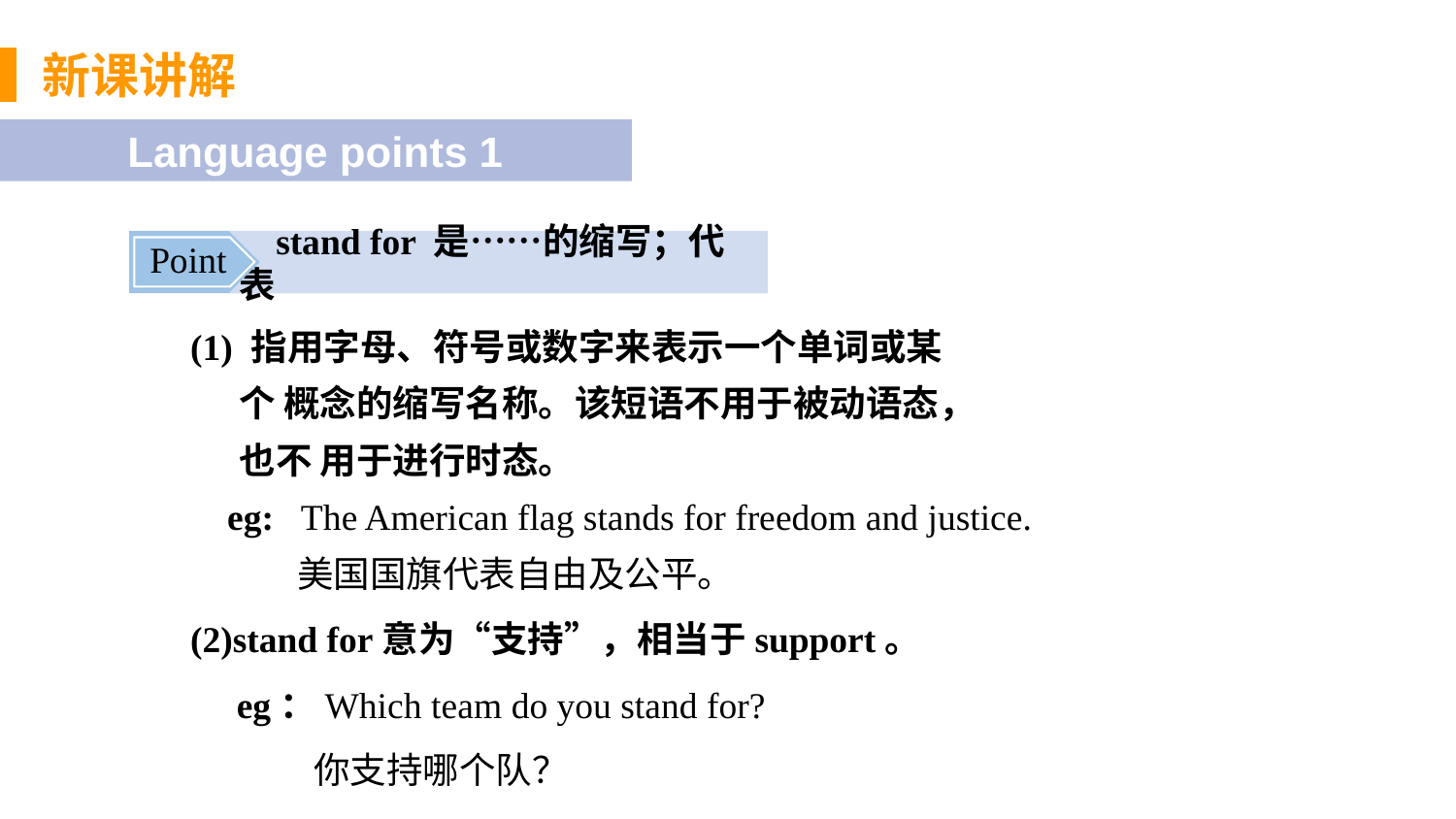

新课讲解

Language points 1

    stand for 是……的缩写；代表

Point

 (1) 指用字母、符号或数字来表示一个单词或某
      个 概念的缩写名称。该短语不用于被动语态，
      也不 用于进行时态。
     eg:   The American flag stands for freedom and justice.
             美国国旗代表自由及公平。
 (2)stand for意为“支持”，相当于support。
      eg：Which team do you stand for?
               你支持哪个队？